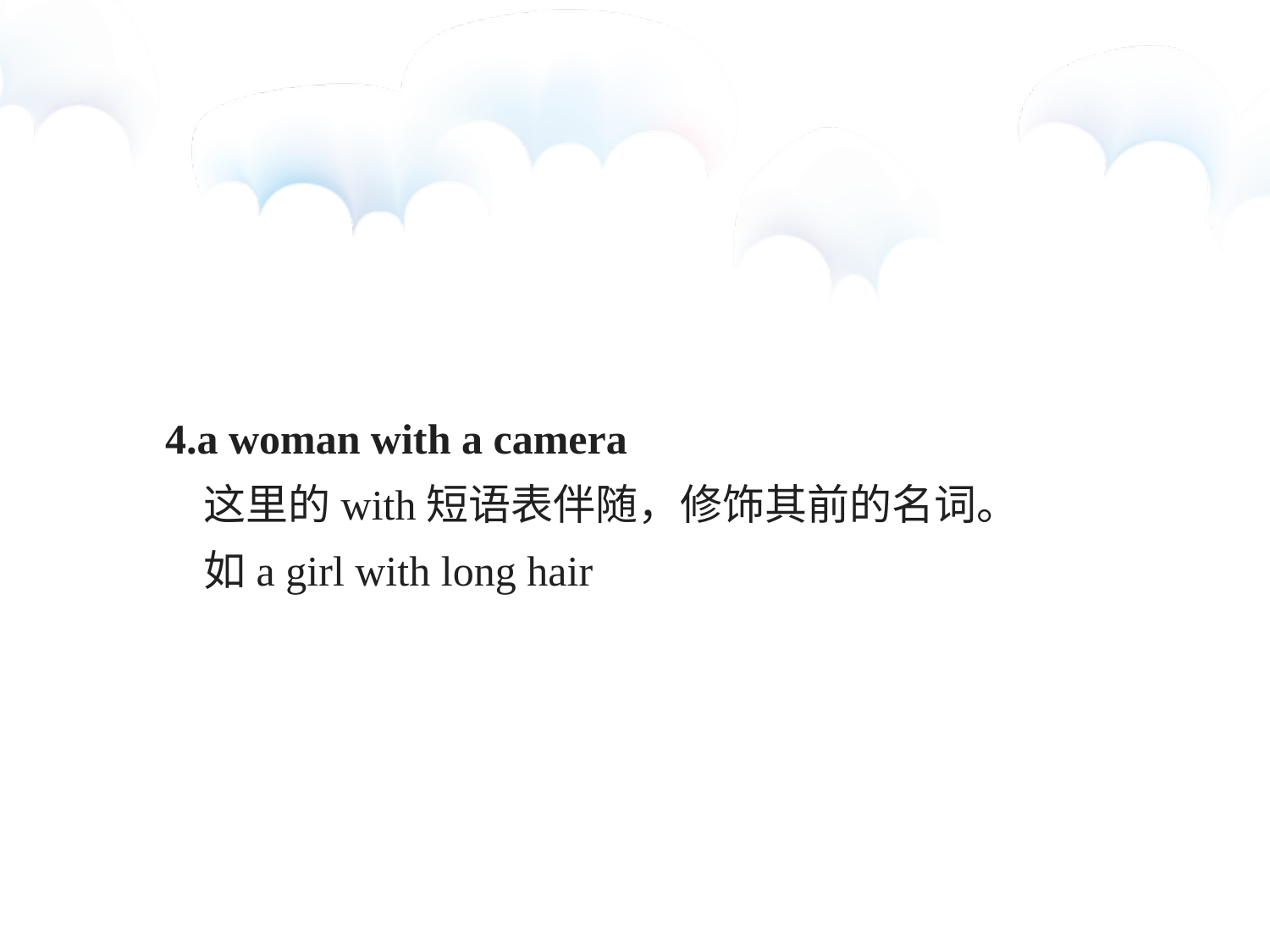

4.a woman with a camera
   这里的with短语表伴随，修饰其前的名词。
   如a girl with long hair